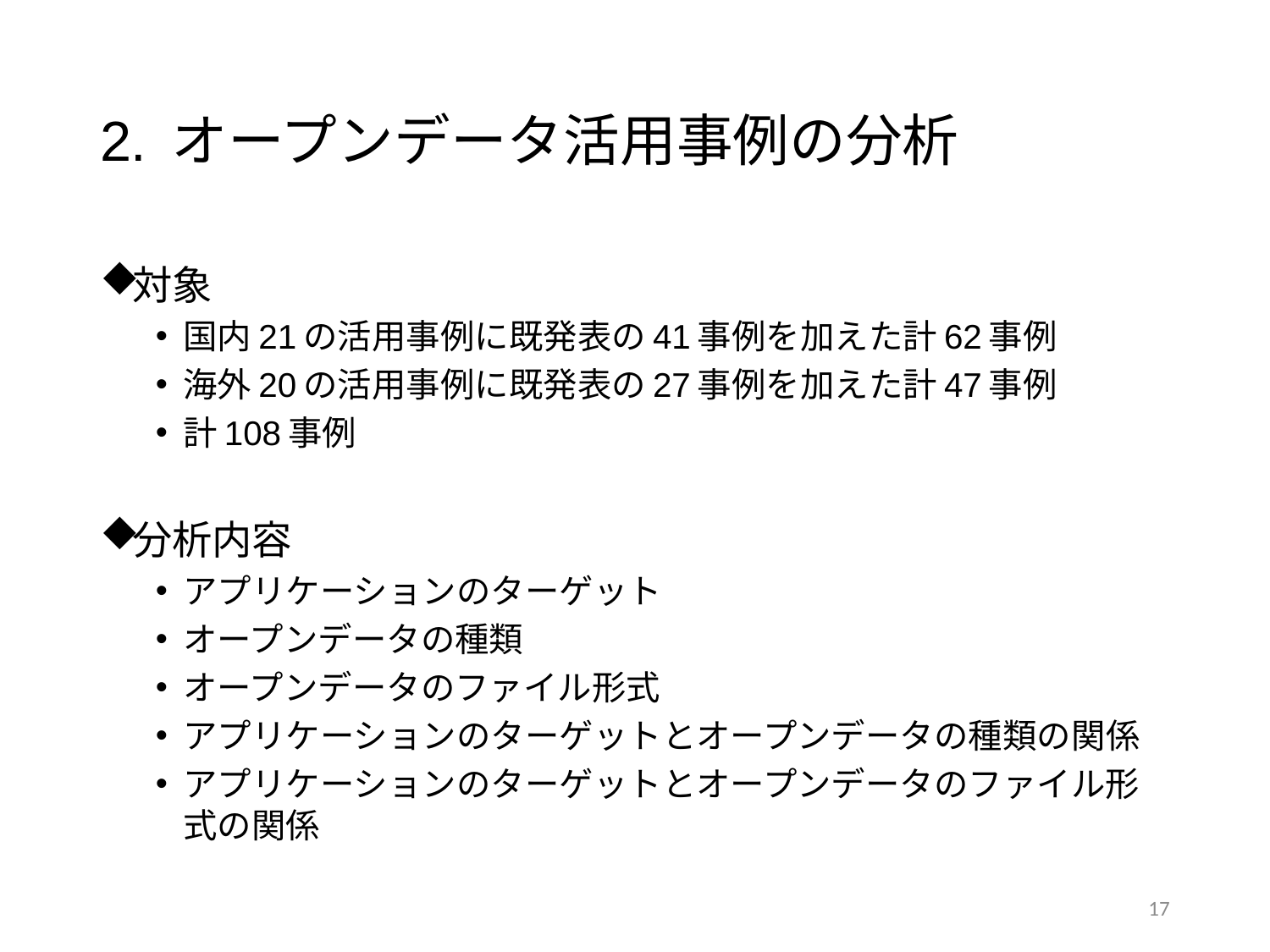

# オープンデータ活用事例の分析
対象
国内21の活用事例に既発表の41事例を加えた計62事例
海外20の活用事例に既発表の27事例を加えた計47事例
計108事例

分析内容
アプリケーションのターゲット
オープンデータの種類
オープンデータのファイル形式
アプリケーションのターゲットとオープンデータの種類の関係
アプリケーションのターゲットとオープンデータのファイル形式の関係

17